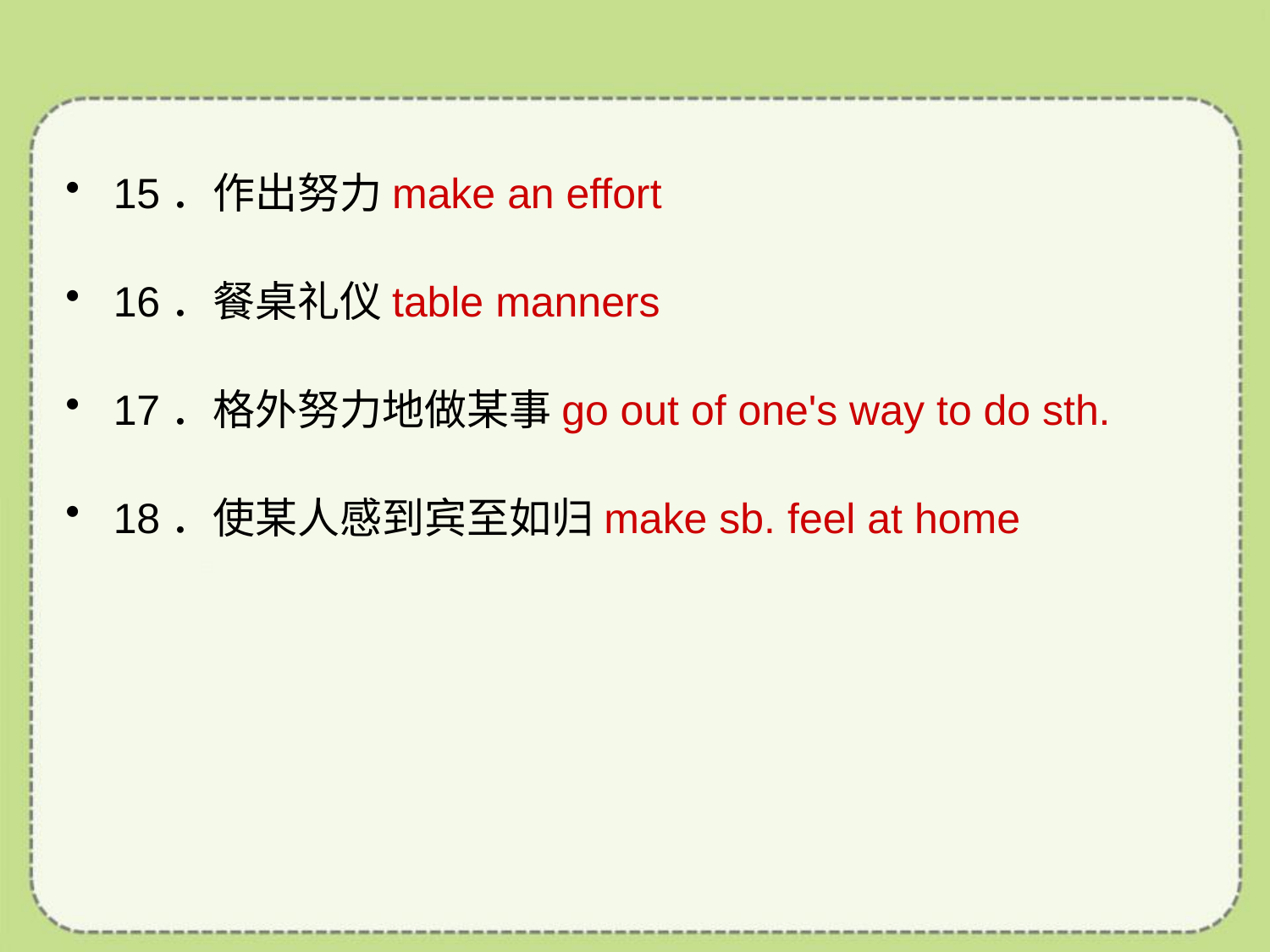

15．作出努力make an effort

16．餐桌礼仪table manners

17．格外努力地做某事go out of one's way to do sth.

18．使某人感到宾至如归make sb. feel at home